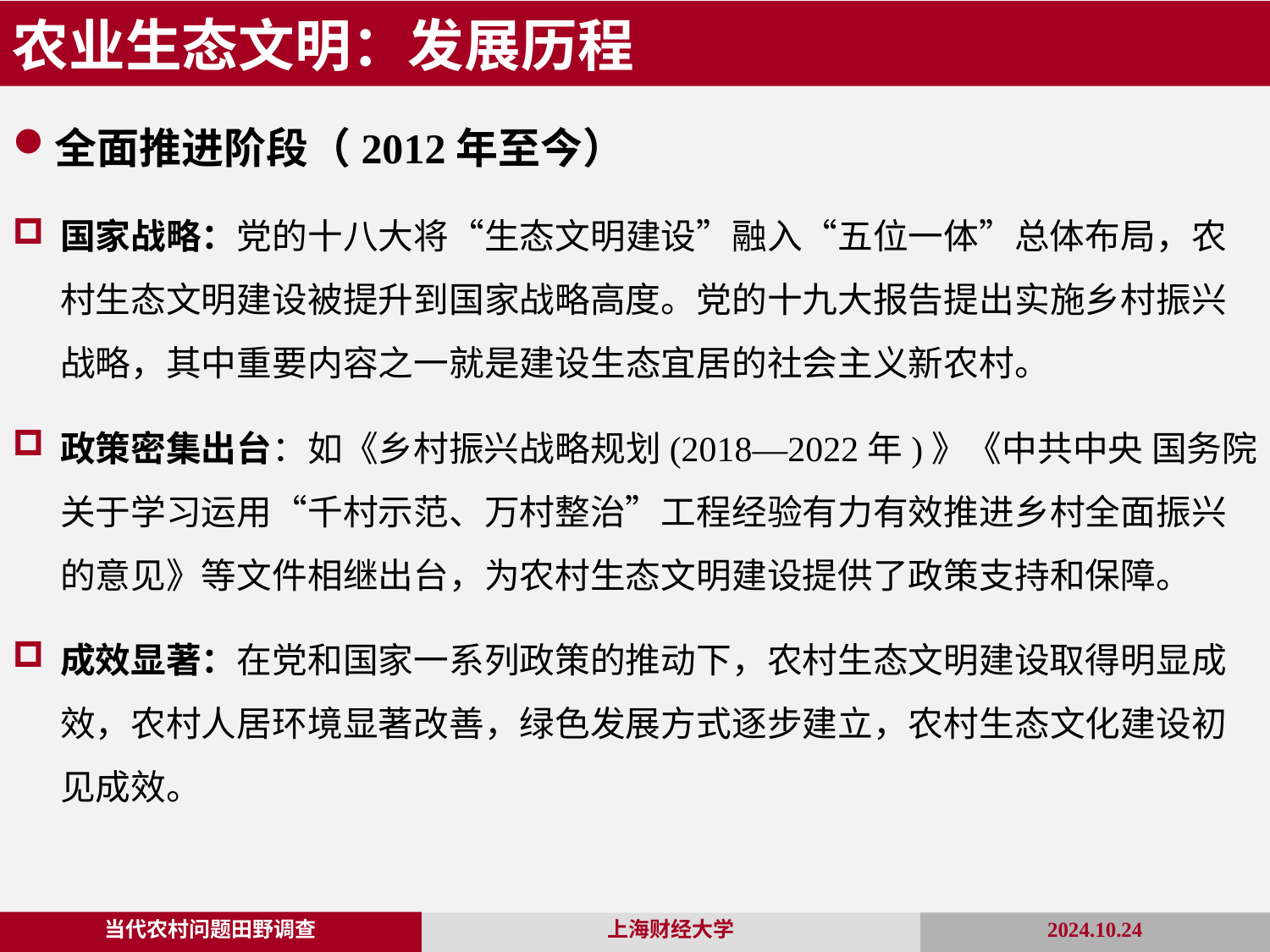

农业生态文明：发展历程
全面推进阶段（2012年至今）
国家战略：党的十八大将“生态文明建设”融入“五位一体”总体布局，农村生态文明建设被提升到国家战略高度。党的十九大报告提出实施乡村振兴战略，其中重要内容之一就是建设生态宜居的社会主义新农村。
政策密集出台：如《乡村振兴战略规划(2018—2022年)》《中共中央 国务院关于学习运用“千村示范、万村整治”工程经验有力有效推进乡村全面振兴的意见》等文件相继出台，为农村生态文明建设提供了政策支持和保障。
成效显著：在党和国家一系列政策的推动下，农村生态文明建设取得明显成效，农村人居环境显著改善，绿色发展方式逐步建立，农村生态文化建设初见成效。

当代农村问题田野调查
2024.10.24
上海财经大学